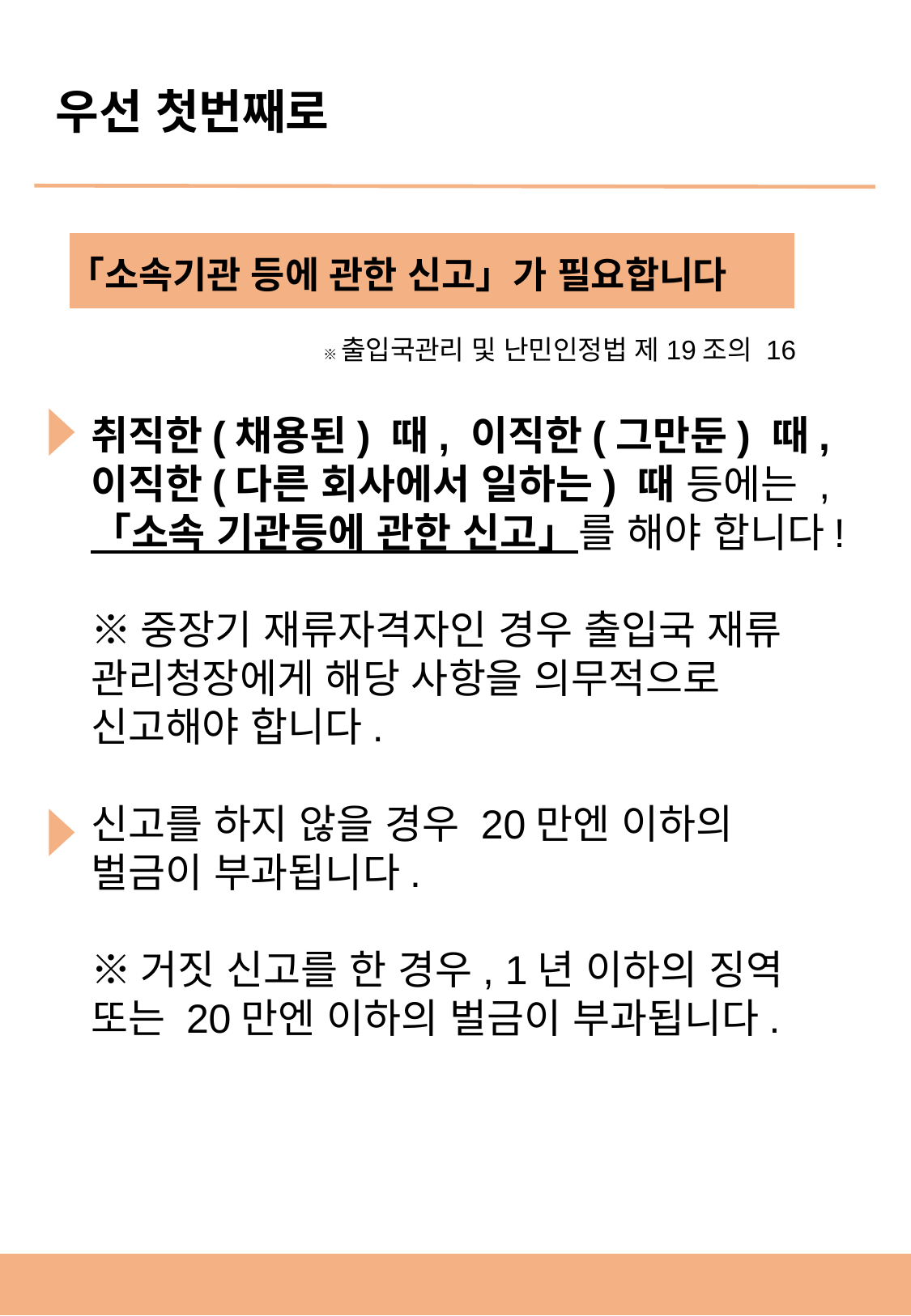

우선 첫번째로

「소속기관 등에 관한 신고」가 필요합니다
※출입국관리 및 난민인정법 제19조의 16
취직한(채용된) 때, 이직한(그만둔) 때, 이직한(다른 회사에서 일하는) 때 등에는 , 「소속 기관등에 관한 신고」를 해야 합니다!

※중장기 재류자격자인 경우 출입국 재류 관리청장에게 해당 사항을 의무적으로 신고해야 합니다.

신고를 하지 않을 경우 20만엔 이하의 벌금이 부과됩니다.

※거짓 신고를 한 경우, 1년 이하의 징역 또는 20만엔 이하의 벌금이 부과됩니다.